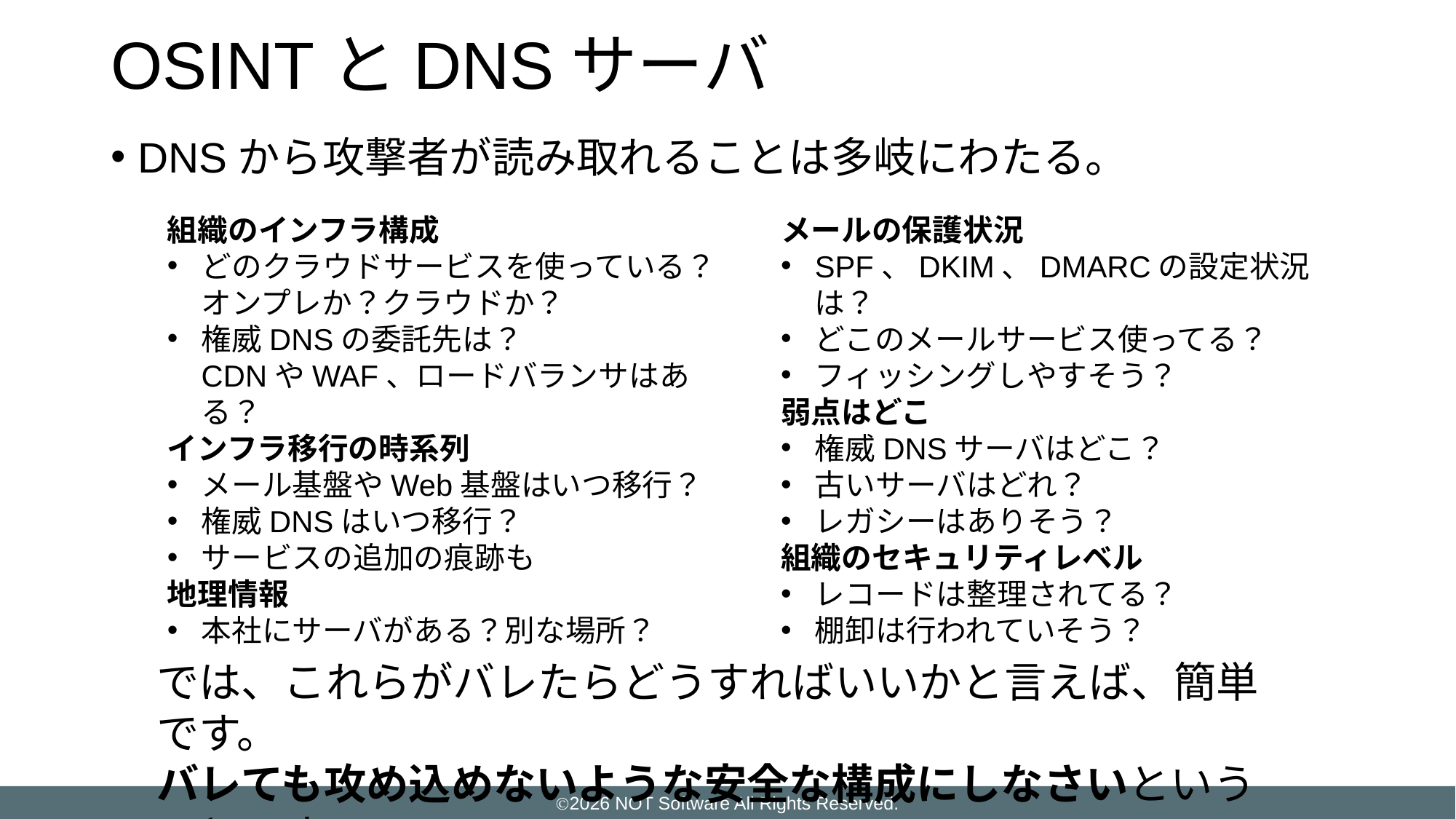

# OSINTとDNSサーバ
DNSから攻撃者が読み取れることは多岐にわたる。
組織のインフラ構成
どのクラウドサービスを使っている？
オンプレか？クラウドか？
権威DNSの委託先は？
CDNやWAF、ロードバランサはある？
インフラ移行の時系列
メール基盤やWeb基盤はいつ移行？
権威DNSはいつ移行？
サービスの追加の痕跡も
地理情報
本社にサーバがある？別な場所？
メールの保護状況
SPF、DKIM、DMARCの設定状況は？
どこのメールサービス使ってる？
フィッシングしやすそう？
弱点はどこ
権威DNSサーバはどこ？
古いサーバはどれ？
レガシーはありそう？
組織のセキュリティレベル
レコードは整理されてる？
棚卸は行われていそう？
では、これらがバレたらどうすればいいかと言えば、簡単です。
バレても攻め込めないような安全な構成にしなさいということです。